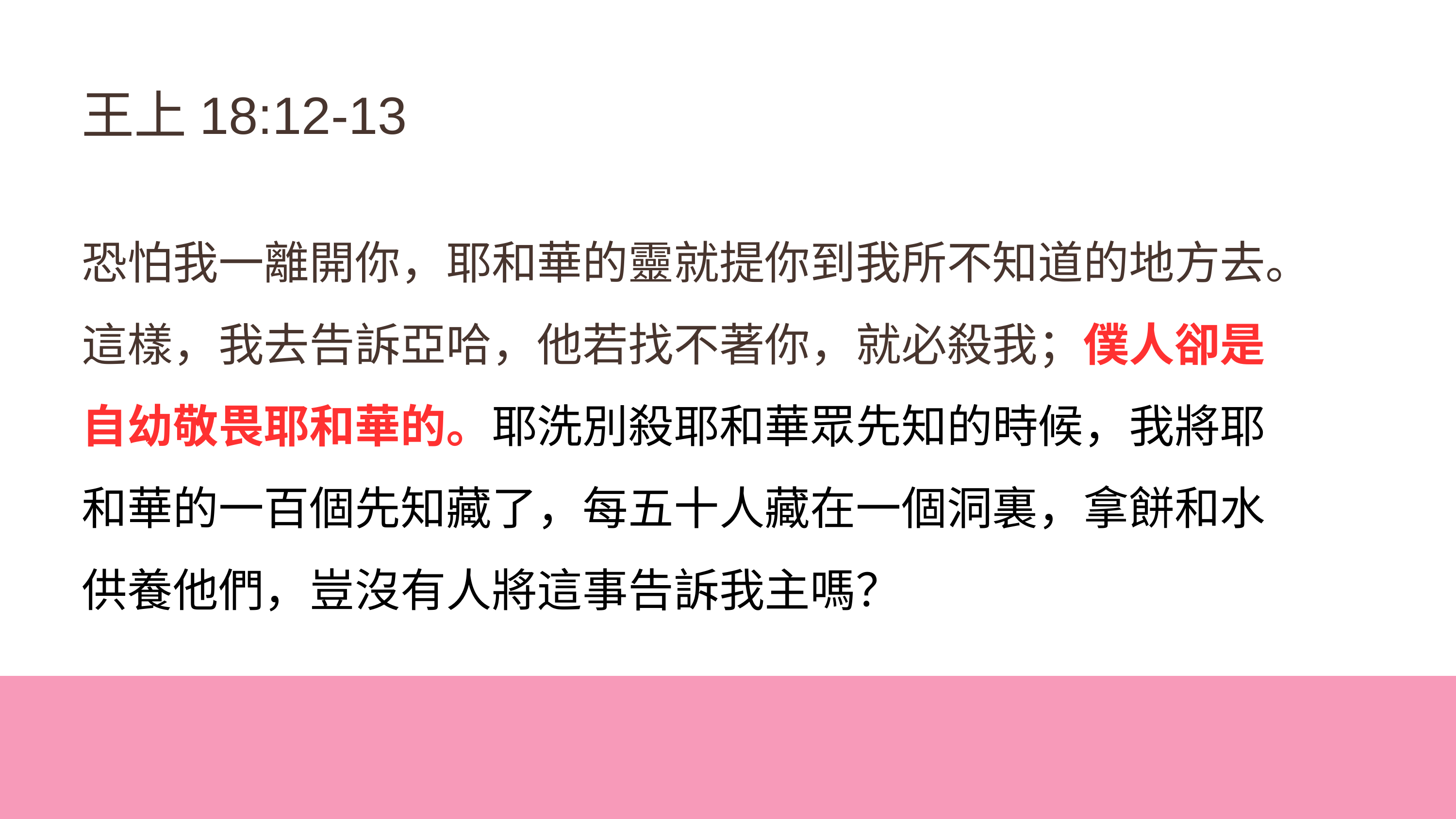

王上18:12-13
恐怕我一離開你，耶和華的靈就提你到我所不知道的地方去。這樣，我去告訴亞哈，他若找不著你，就必殺我；僕人卻是自幼敬畏耶和華的。耶洗別殺耶和華眾先知的時候，我將耶和華的一百個先知藏了，每五十人藏在一個洞裏，拿餅和水供養他們，豈沒有人將這事告訴我主嗎？